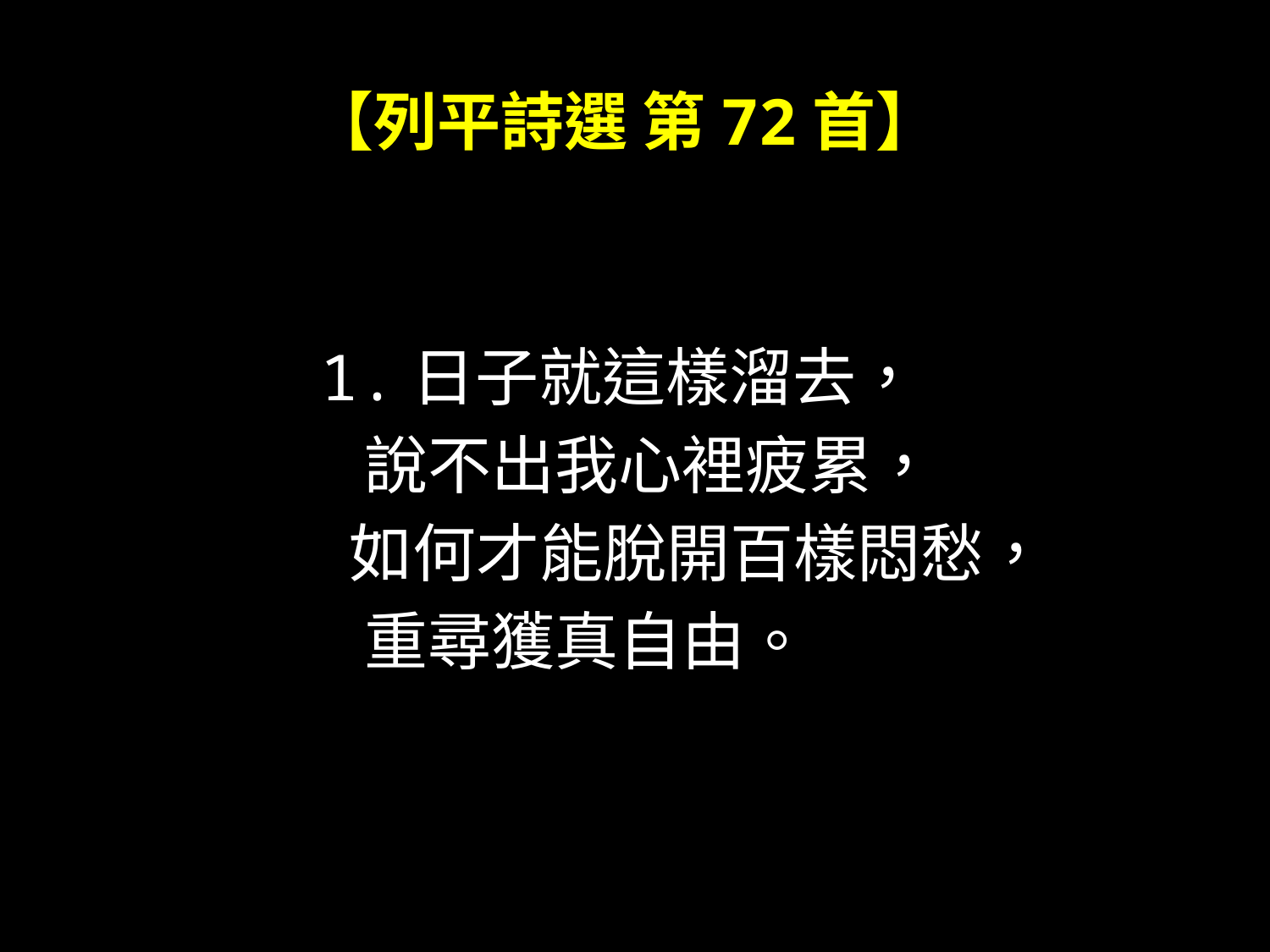

# 【列平詩選 第72首】
1.日子就這樣溜去，
  說不出我心裡疲累，
  如何才能脫開百樣悶愁，
  重尋獲真自由。